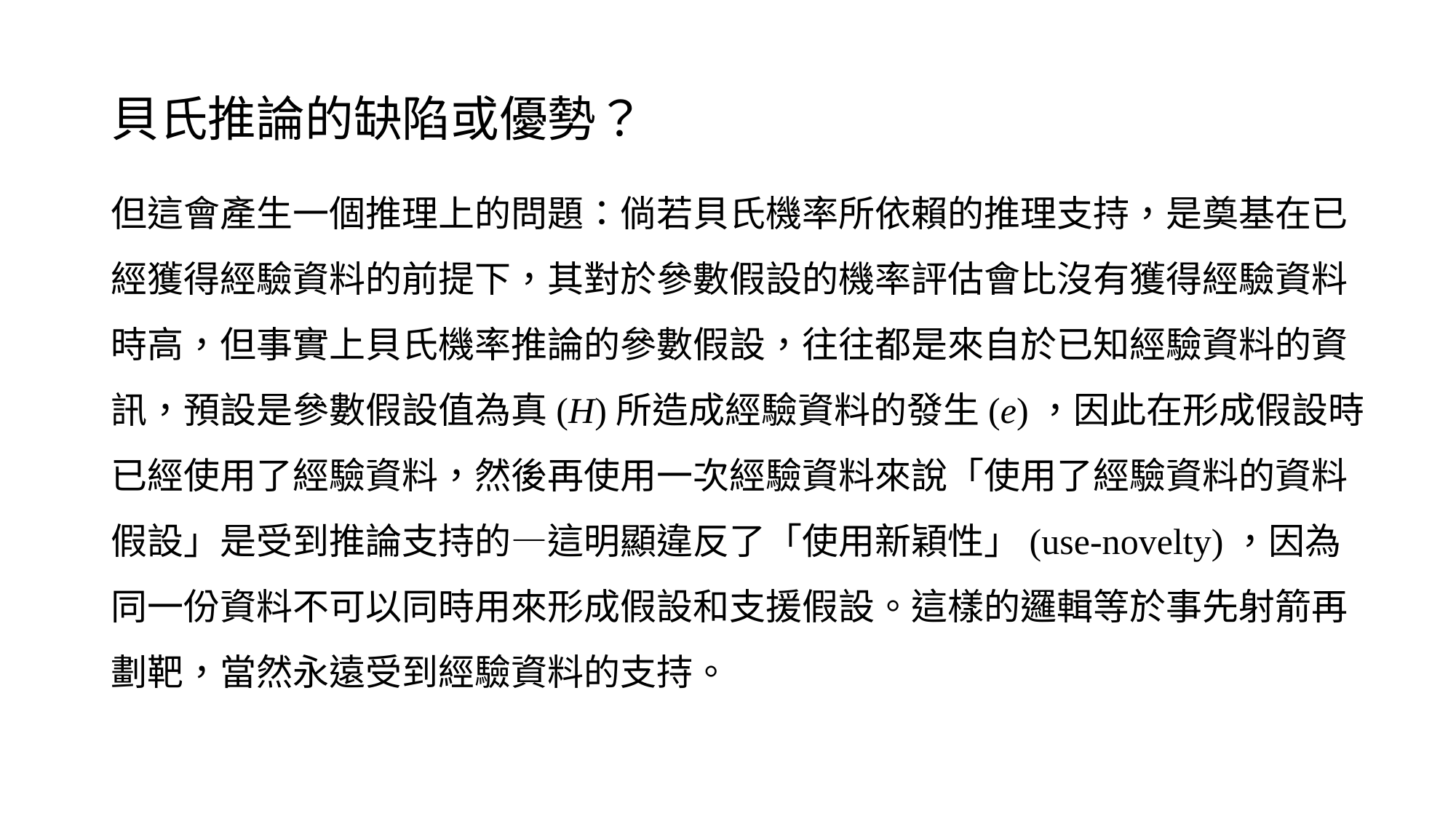

# 貝氏推論的缺陷或優勢？
但這會產生一個推理上的問題：倘若貝氏機率所依賴的推理支持，是奠基在已經獲得經驗資料的前提下，其對於參數假設的機率評估會比沒有獲得經驗資料時高，但事實上貝氏機率推論的參數假設，往往都是來自於已知經驗資料的資訊，預設是參數假設值為真(H)所造成經驗資料的發生(e)，因此在形成假設時已經使用了經驗資料，然後再使用一次經驗資料來說「使用了經驗資料的資料假設」是受到推論支持的―這明顯違反了「使用新穎性」(use-novelty)，因為同一份資料不可以同時用來形成假設和支援假設。這樣的邏輯等於事先射箭再劃靶，當然永遠受到經驗資料的支持。